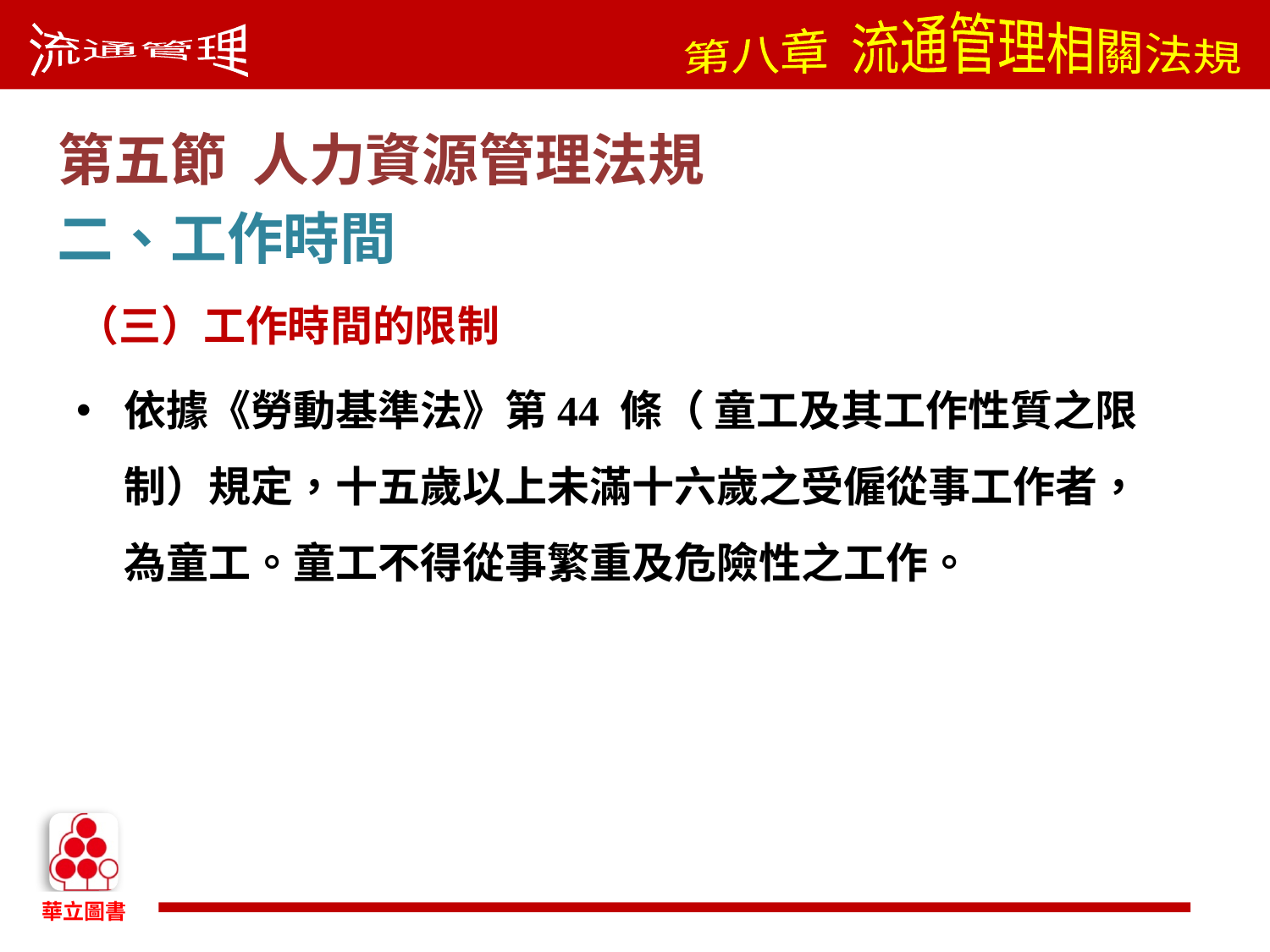

第五節  人力資源管理法規
二、工作時間
（三）工作時間的限制
依據《勞動基準法》第44 條（ 童工及其工作性質之限制）規定，十五歲以上未滿十六歲之受僱從事工作者，為童工。童工不得從事繁重及危險性之工作。